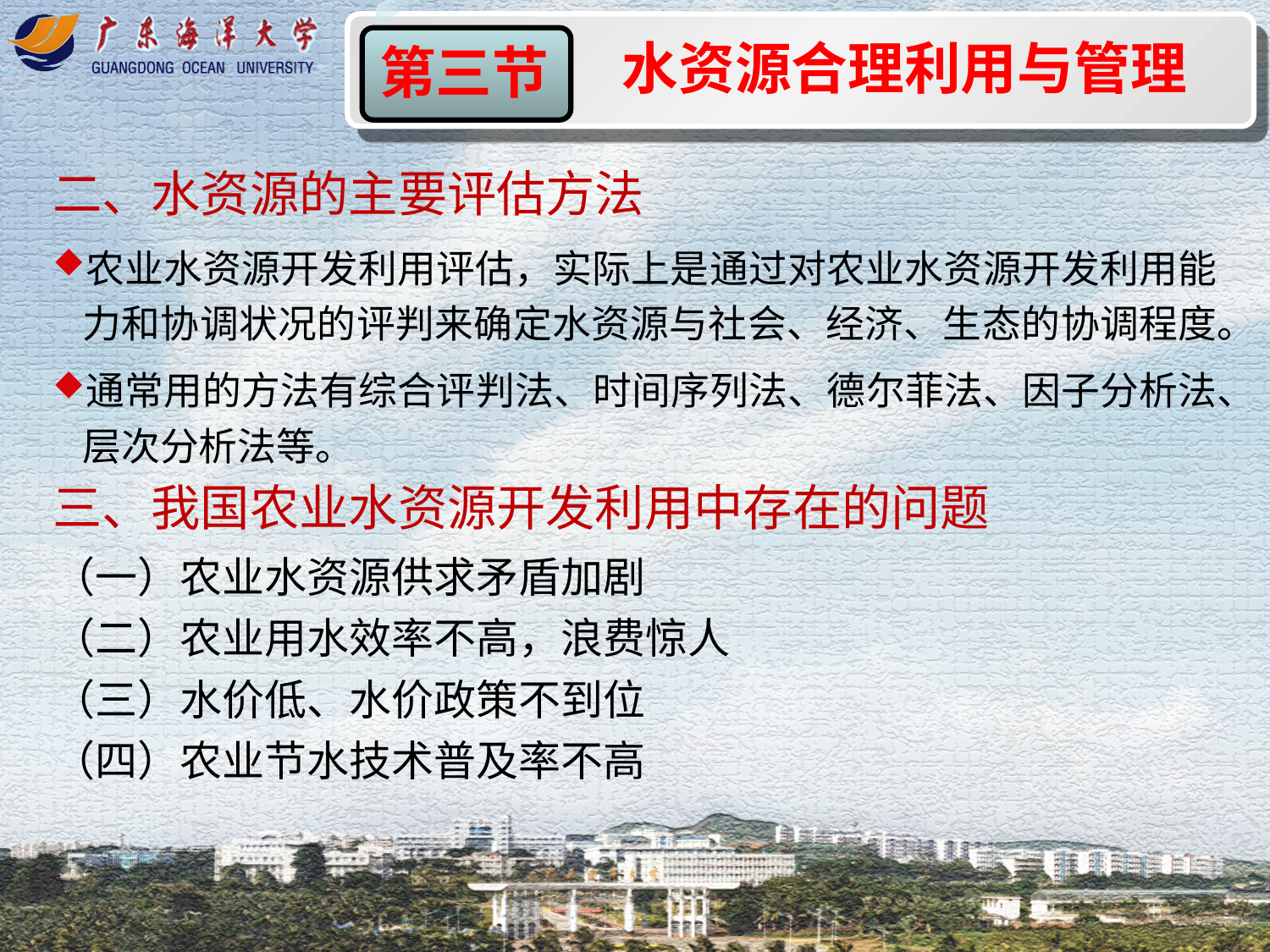

水资源合理利用与管理

第三节
二、水资源的主要评估方法
农业水资源开发利用评估，实际上是通过对农业水资源开发利用能力和协调状况的评判来确定水资源与社会、经济、生态的协调程度。
通常用的方法有综合评判法、时间序列法、德尔菲法、因子分析法、层次分析法等。
三、我国农业水资源开发利用中存在的问题
（一）农业水资源供求矛盾加剧
（二）农业用水效率不高，浪费惊人
（三）水价低、水价政策不到位
（四）农业节水技术普及率不高